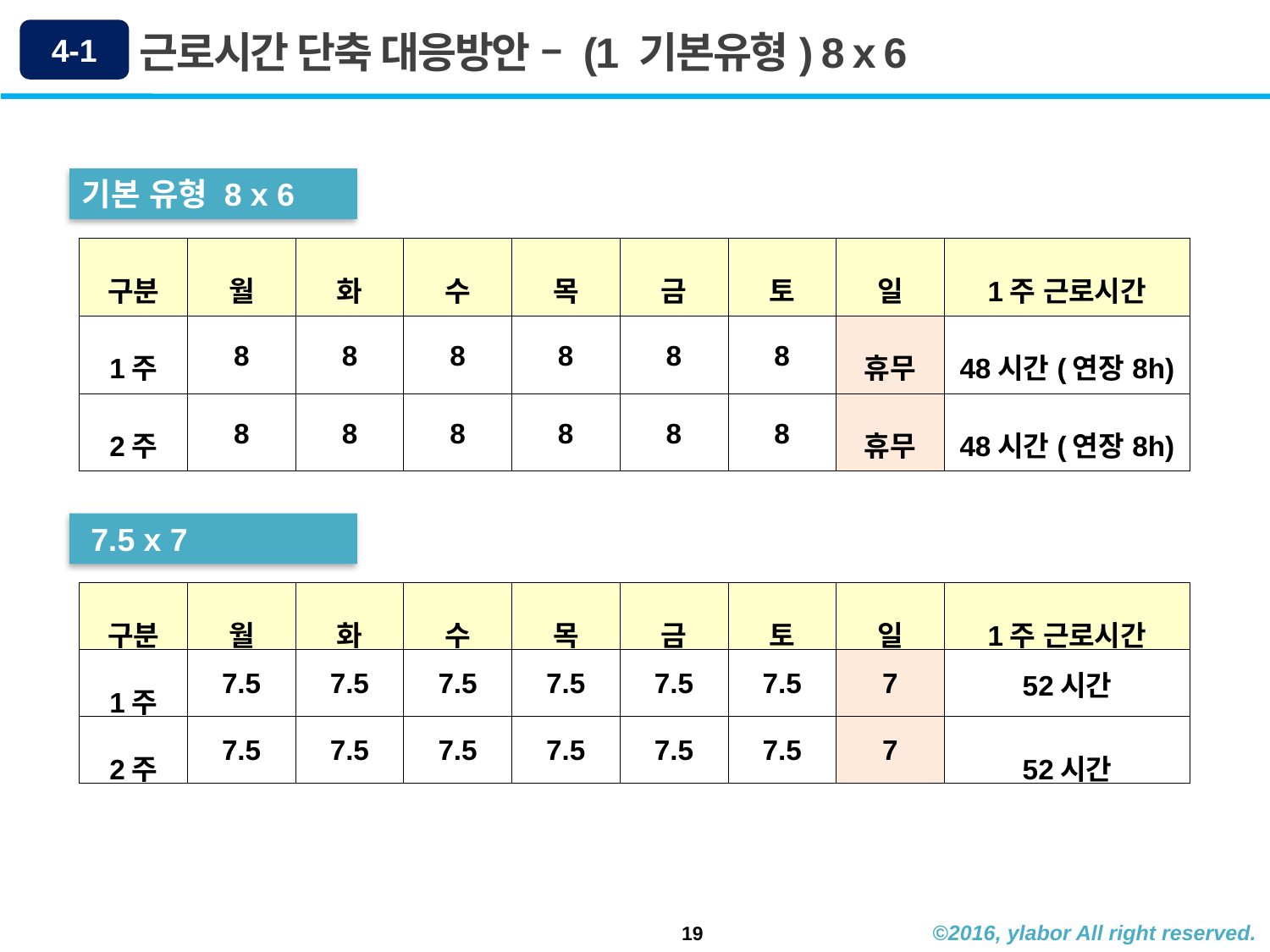

4-1
# 근로시간 단축 대응방안 – (1 기본유형) 8 x 6
기본 유형 8 x 6
| 구분 | 월 | 화 | 수 | 목 | 금 | 토 | 일 | 1주 근로시간 |
| --- | --- | --- | --- | --- | --- | --- | --- | --- |
| 1주 | 8 | 8 | 8 | 8 | 8 | 8 | 휴무 | 48시간(연장8h) |
| 2주 | 8 | 8 | 8 | 8 | 8 | 8 | 휴무 | 48시간(연장8h) |
 7.5 x 7
| 구분 | 월 | 화 | 수 | 목 | 금 | 토 | 일 | 1주 근로시간 |
| --- | --- | --- | --- | --- | --- | --- | --- | --- |
| 1주 | 7.5 | 7.5 | 7.5 | 7.5 | 7.5 | 7.5 | 7 | 52시간 |
| 2주 | 7.5 | 7.5 | 7.5 | 7.5 | 7.5 | 7.5 | 7 | 52시간 |
19